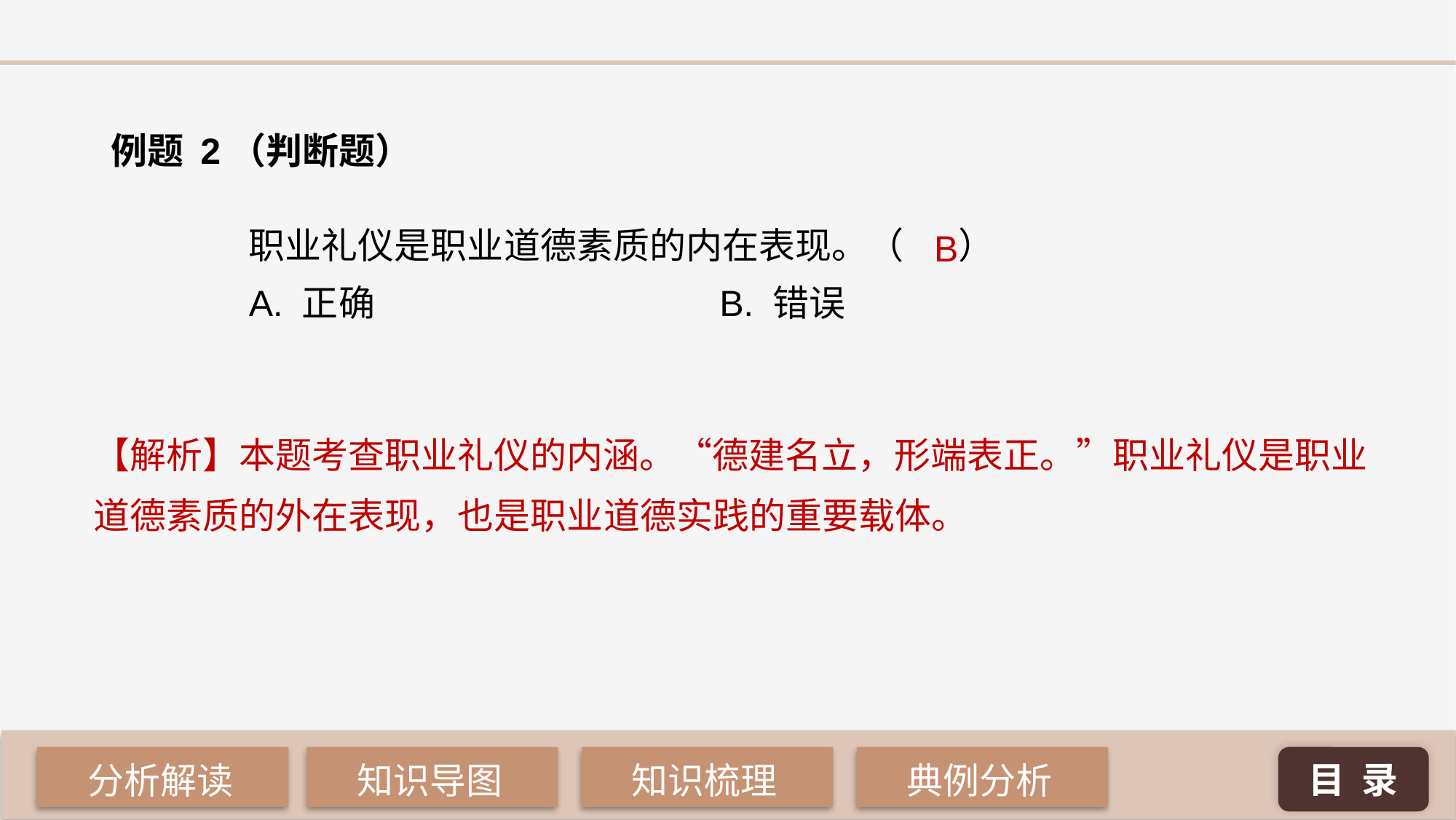

例题 2（判断题）
B
职业礼仪是职业道德素质的内在表现。（ 	）
A. 正确                                         B. 错误
【解析】本题考查职业礼仪的内涵。“德建名立，形端表正。”职业礼仪是职业道德素质的外在表现，也是职业道德实践的重要载体。